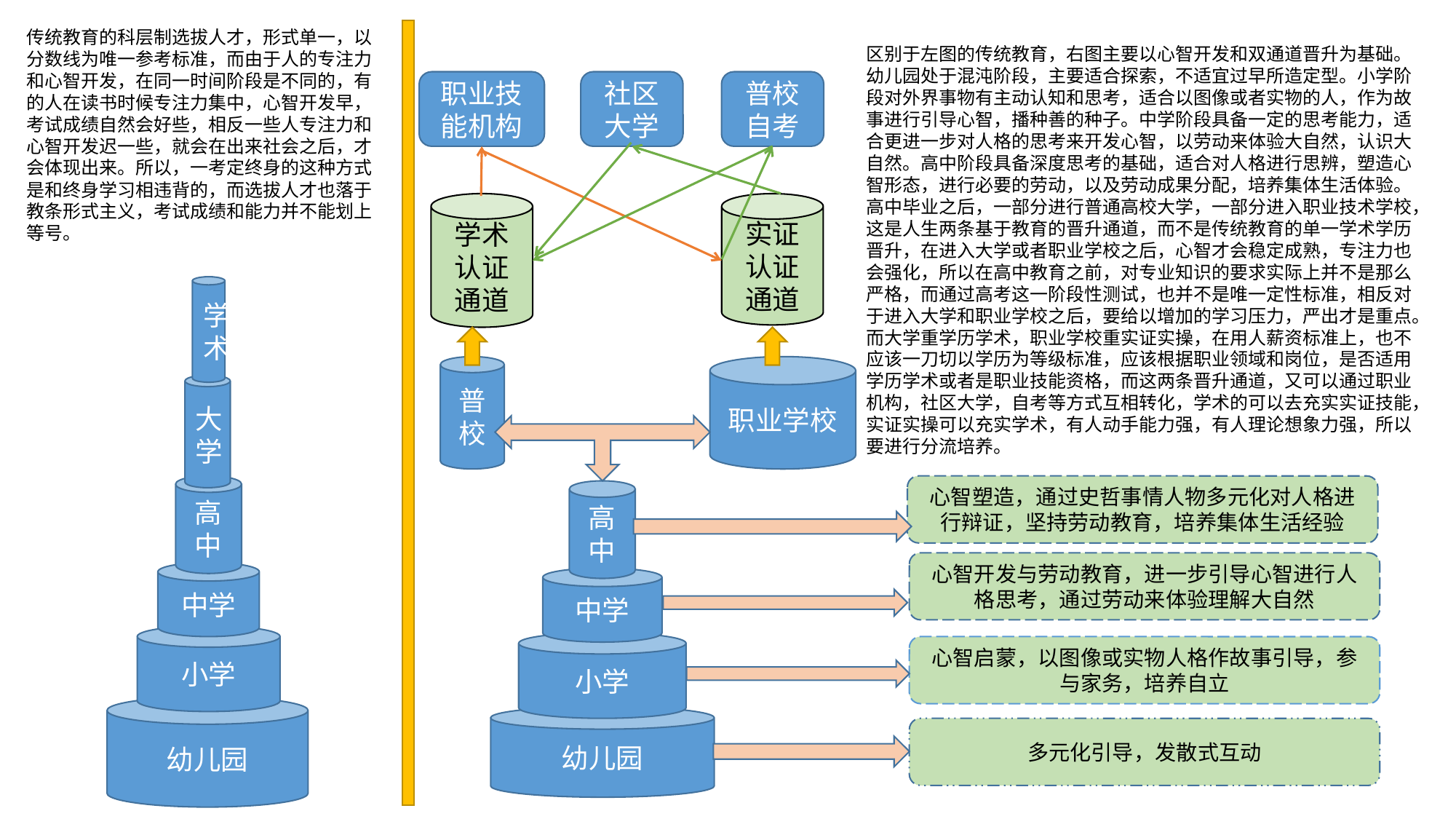

传统教育的科层制选拔人才，形式单一，以分数线为唯一参考标准，而由于人的专注力和心智开发，在同一时间阶段是不同的，有的人在读书时候专注力集中，心智开发早，考试成绩自然会好些，相反一些人专注力和心智开发迟一些，就会在出来社会之后，才会体现出来。所以，一考定终身的这种方式是和终身学习相违背的，而选拔人才也落于教条形式主义，考试成绩和能力并不能划上等号。

区别于左图的传统教育，右图主要以心智开发和双通道晋升为基础。幼儿园处于混沌阶段，主要适合探索，不适宜过早所造定型。小学阶段对外界事物有主动认知和思考，适合以图像或者实物的人，作为故事进行引导心智，播种善的种子。中学阶段具备一定的思考能力，适合更进一步对人格的思考来开发心智，以劳动来体验大自然，认识大自然。高中阶段具备深度思考的基础，适合对人格进行思辨，塑造心智形态，进行必要的劳动，以及劳动成果分配，培养集体生活体验。高中毕业之后，一部分进行普通高校大学，一部分进入职业技术学校，这是人生两条基于教育的晋升通道，而不是传统教育的单一学术学历晋升，在进入大学或者职业学校之后，心智才会稳定成熟，专注力也会强化，所以在高中教育之前，对专业知识的要求实际上并不是那么严格，而通过高考这一阶段性测试，也并不是唯一定性标准，相反对于进入大学和职业学校之后，要给以增加的学习压力，严出才是重点。而大学重学历学术，职业学校重实证实操，在用人薪资标准上，也不应该一刀切以学历为等级标准，应该根据职业领域和岗位，是否适用学历学术或者是职业技能资格，而这两条晋升通道，又可以通过职业机构，社区大学，自考等方式互相转化，学术的可以去充实实证技能，实证实操可以充实学术，有人动手能力强，有人理论想象力强，所以要进行分流培养。
职业技能机构
社区大学
普校自考
学术认证通道
实证认证通道
学术

普校
职业学校
大学

高中
心智塑造，通过史哲事情人物多元化对人格进行辩证，坚持劳动教育，培养集体生活经验
高中

心智开发与劳动教育，进一步引导心智进行人格思考，通过劳动来体验理解大自然
中学
中学

小学
小学
心智启蒙，以图像或实物人格作故事引导，参与家务，培养自立

幼儿园
幼儿园
多元化引导，发散式互动